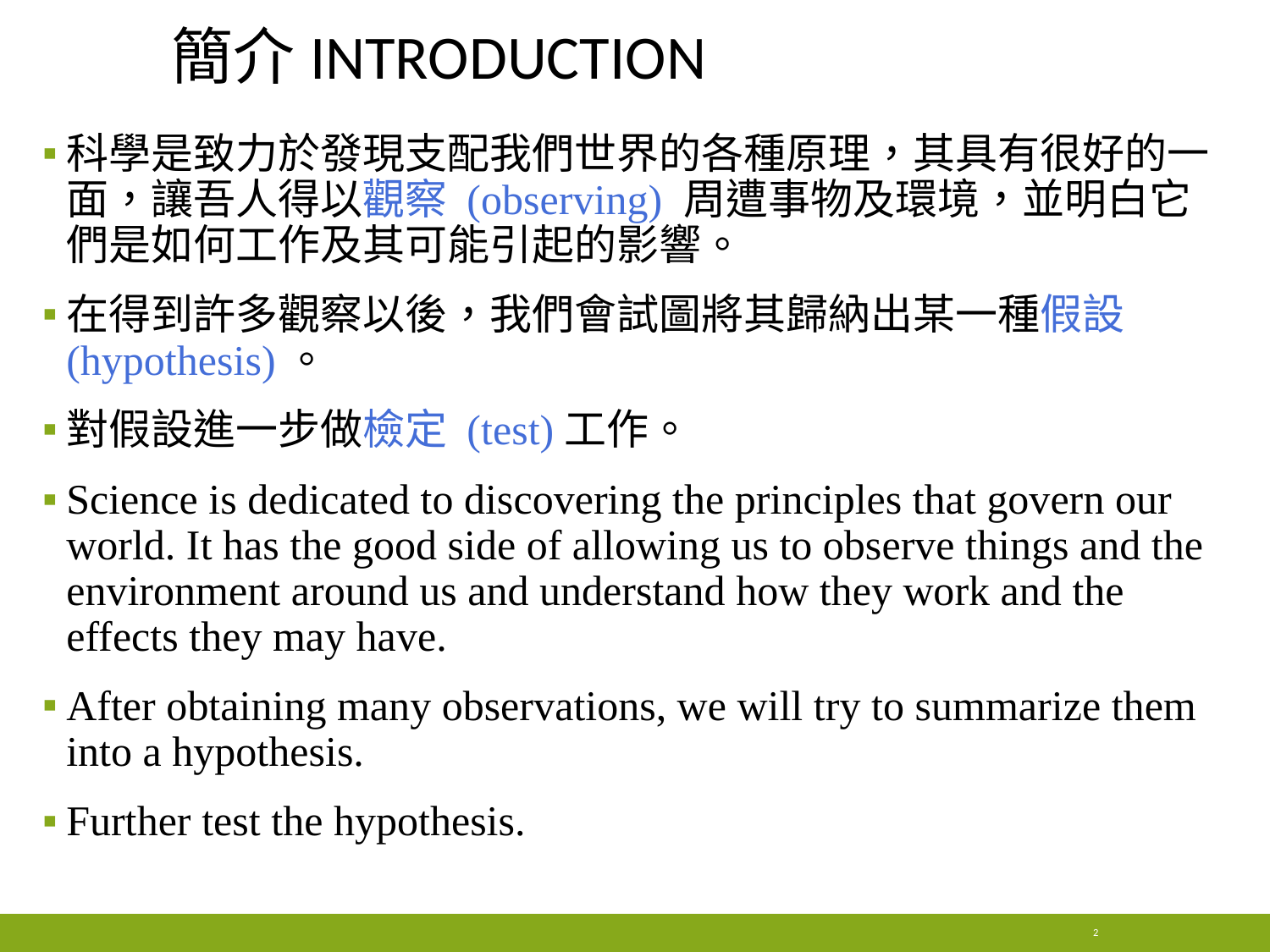

# 簡介Introduction
科學是致力於發現支配我們世界的各種原理，其具有很好的一面，讓吾人得以觀察 (observing) 周遭事物及環境，並明白它們是如何工作及其可能引起的影響。
在得到許多觀察以後，我們會試圖將其歸納出某一種假設 (hypothesis)。
對假設進一步做檢定 (test)工作。
Science is dedicated to discovering the principles that govern our world. It has the good side of allowing us to observe things and the environment around us and understand how they work and the effects they may have.
After obtaining many observations, we will try to summarize them into a hypothesis.
Further test the hypothesis.
2